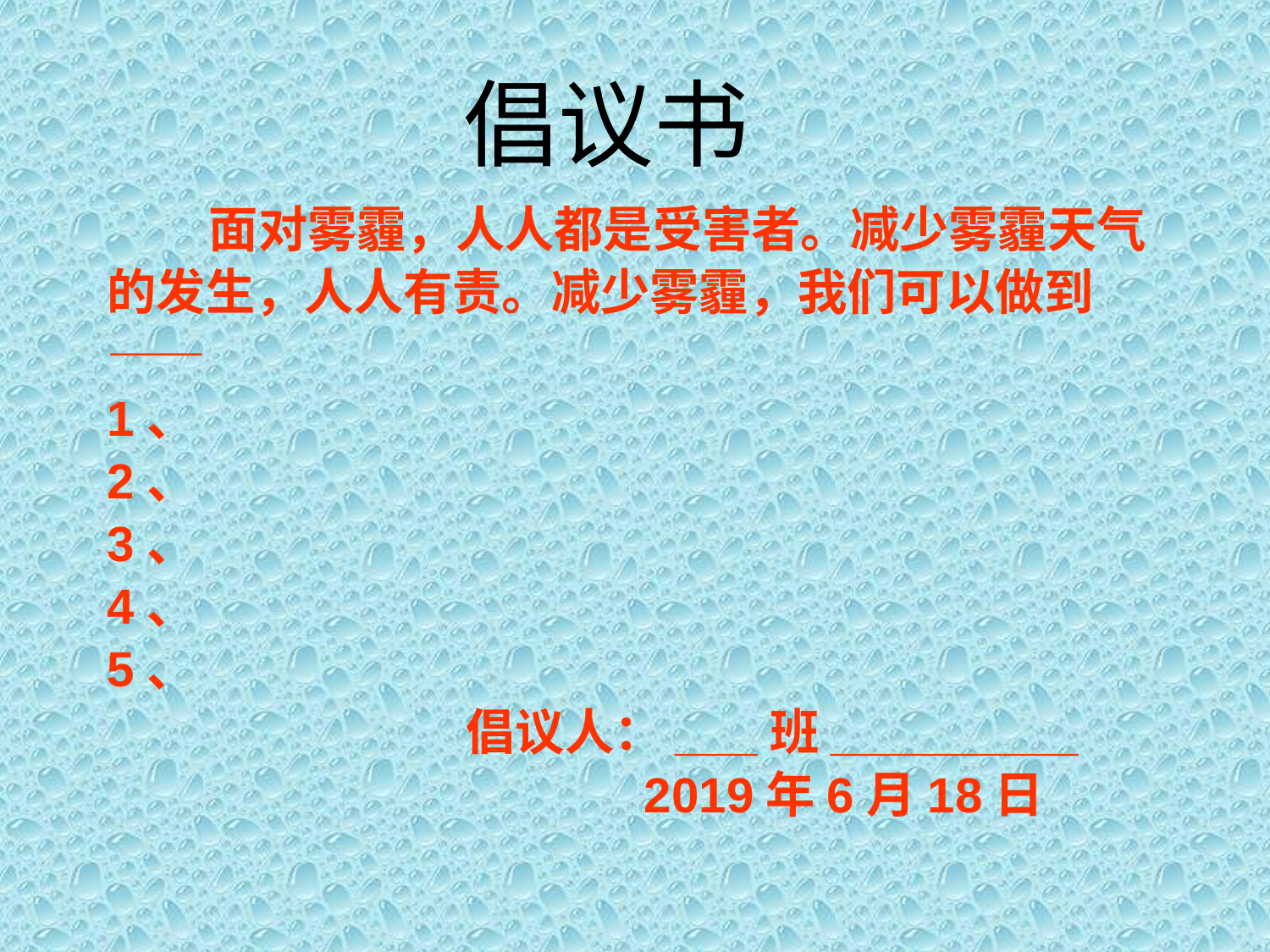

倡议书
        面对雾霾，人人都是受害者。减少雾霾天气的发生，人人有责。减少雾霾，我们可以做到——
1、
2、
3、
4、
5、
                                倡议人：___班_________
                                       2019年6月18日